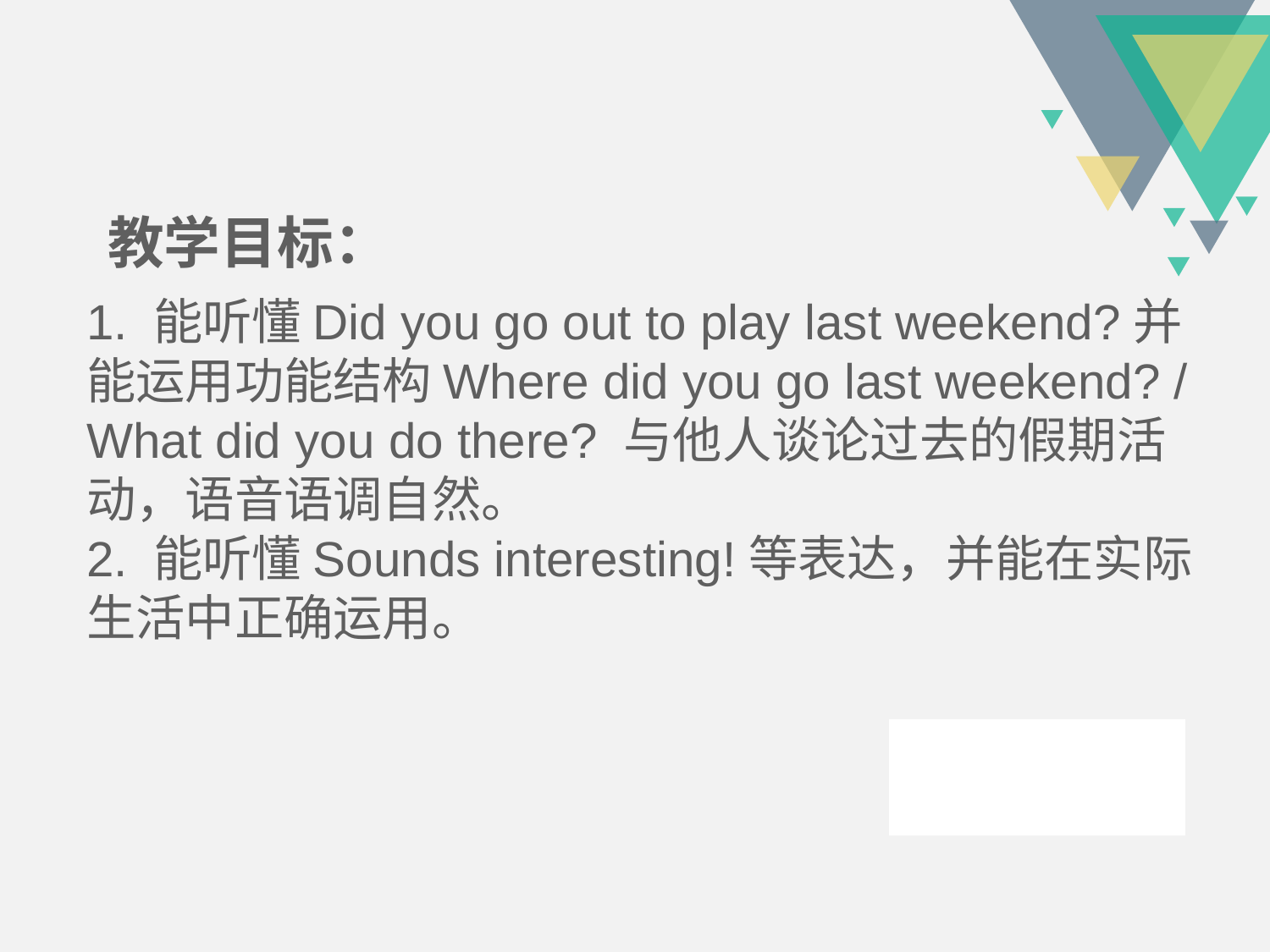

教学目标：
1. 能听懂Did you go out to play last weekend?并能运用功能结构Where did you go last weekend? / What did you do there? 与他人谈论过去的假期活动，语音语调自然。
2. 能听懂Sounds interesting!等表达，并能在实际生活中正确运用。